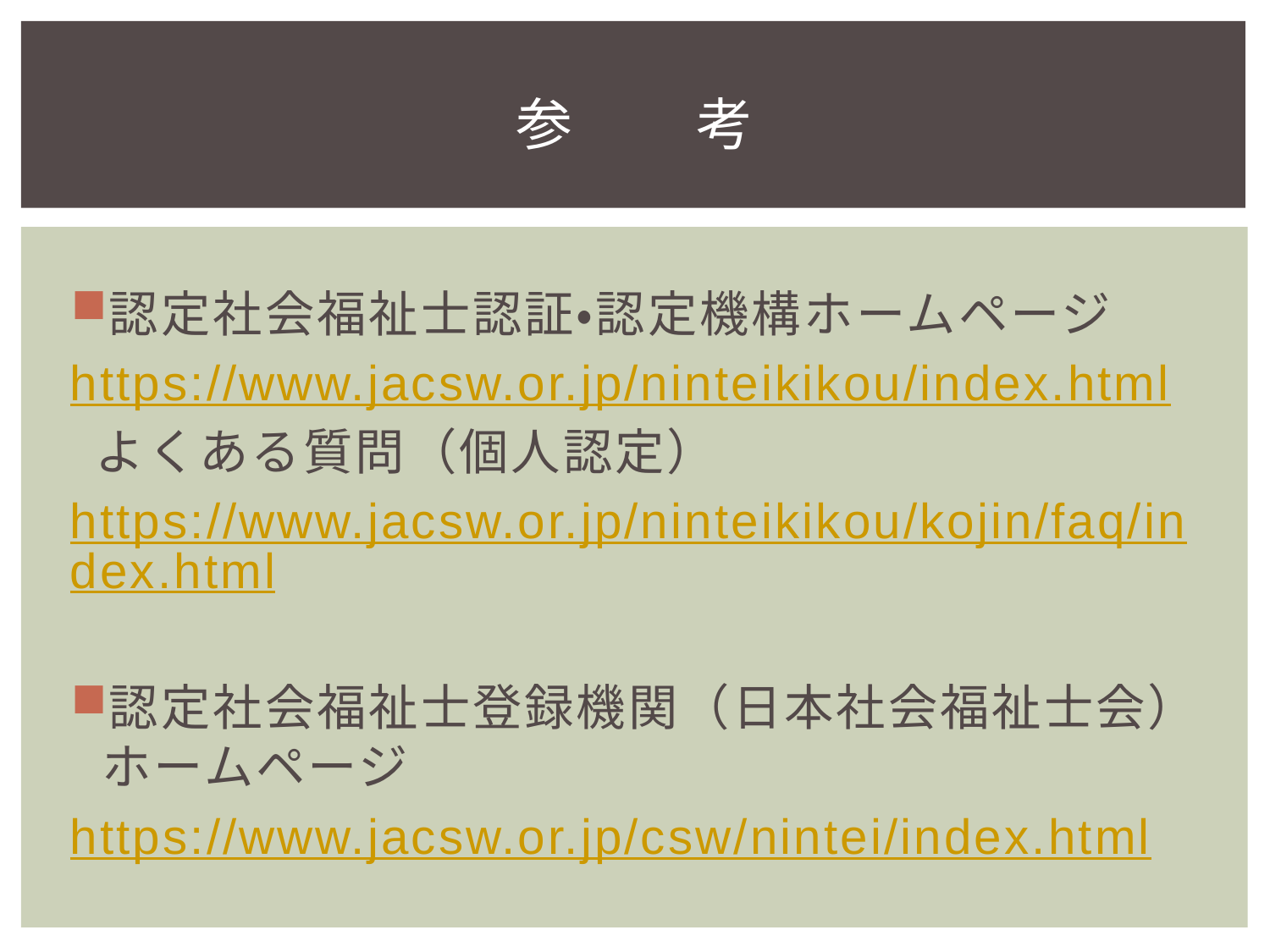

# 参　　考
認定社会福祉士認証・認定機構ホームページ
https://www.jacsw.or.jp/ninteikikou/index.html
 よくある質問（個人認定）
https://www.jacsw.or.jp/ninteikikou/kojin/faq/index.html

認定社会福祉士登録機関（日本社会福祉士会）ホームページ
https://www.jacsw.or.jp/csw/nintei/index.html